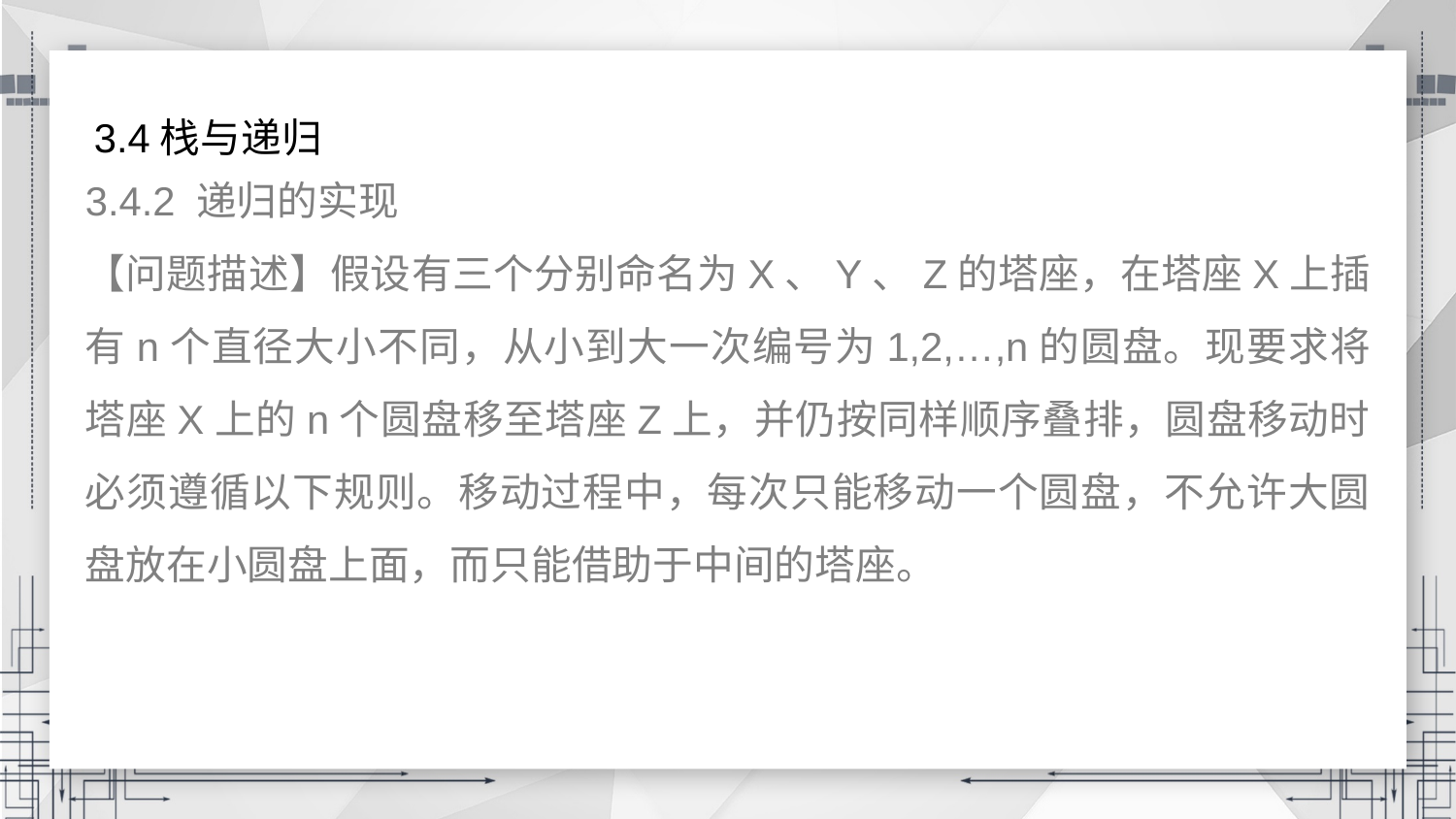

3.4栈与递归
3.4.2 递归的实现
【问题描述】假设有三个分别命名为X、Y、Z的塔座，在塔座X上插有n个直径大小不同，从小到大一次编号为1,2,…,n的圆盘。现要求将塔座X上的n个圆盘移至塔座Z上，并仍按同样顺序叠排，圆盘移动时必须遵循以下规则。移动过程中，每次只能移动一个圆盘，不允许大圆盘放在小圆盘上面，而只能借助于中间的塔座。